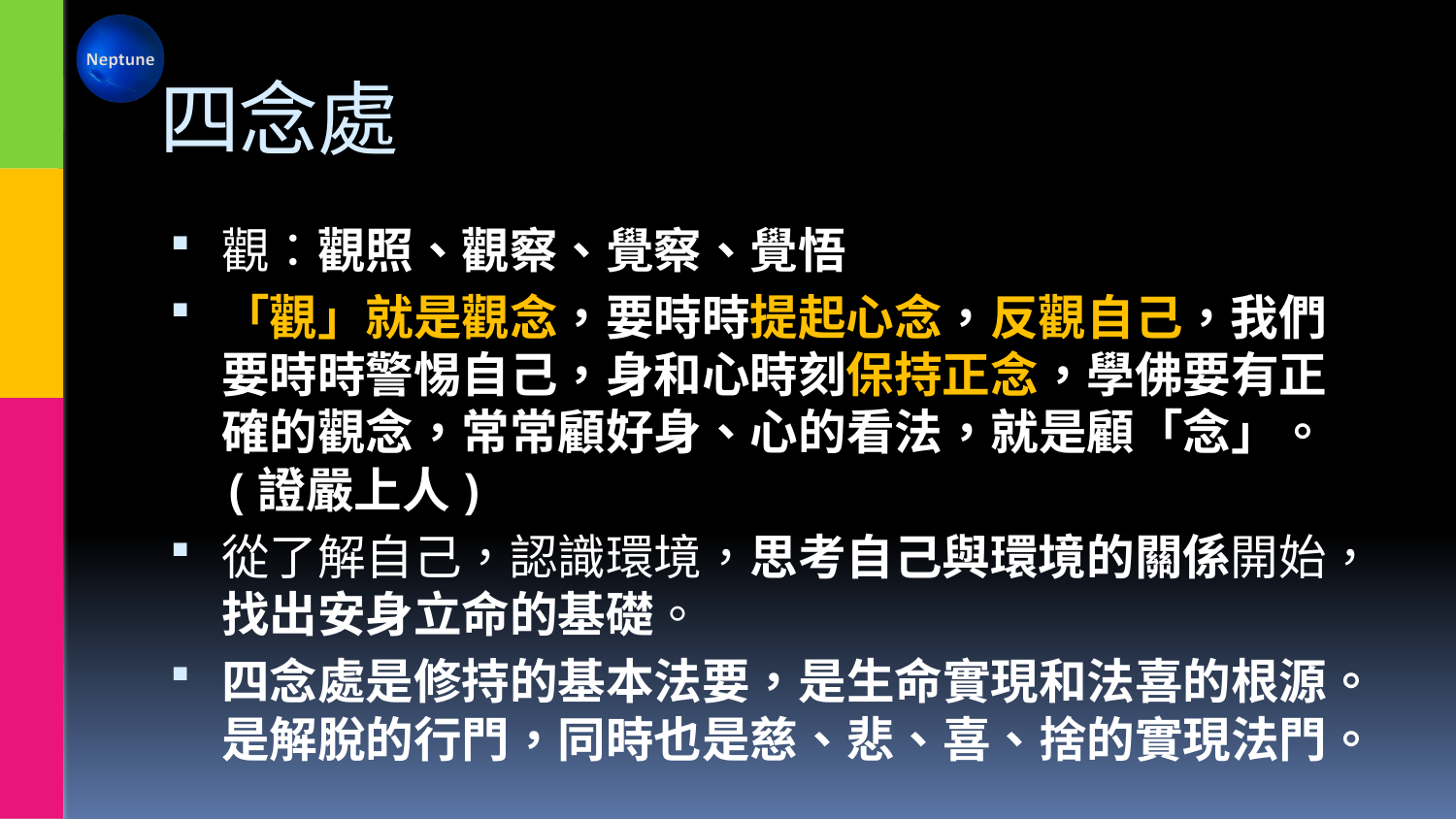

# 四念處
觀：觀照、觀察、覺察、覺悟
「觀」就是觀念，要時時提起心念，反觀自己，我們要時時警惕自己，身和心時刻保持正念，學佛要有正確的觀念，常常顧好身、心的看法，就是顧「念」。(證嚴上人)
從了解自己，認識環境，思考自己與環境的關係開始，找出安身立命的基礎。
四念處是修持的基本法要，是生命實現和法喜的根源。是解脫的行門，同時也是慈、悲、喜、捨的實現法門。